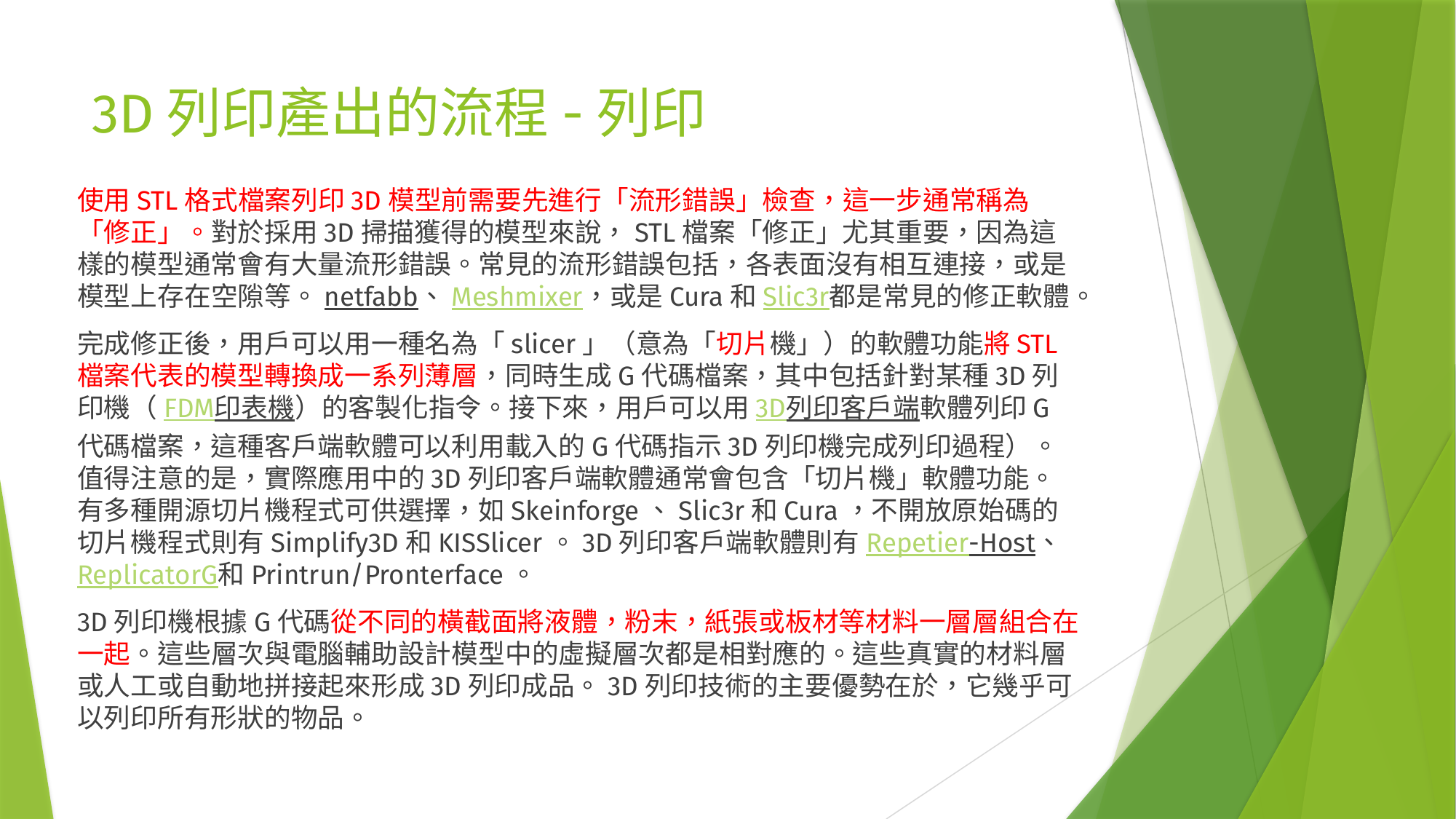

# 3D列印產出的流程-列印
使用STL格式檔案列印3D模型前需要先進行「流形錯誤」檢查，這一步通常稱為「修正」。對於採用3D掃描獲得的模型來說，STL檔案「修正」尤其重要，因為這樣的模型通常會有大量流形錯誤。常見的流形錯誤包括，各表面沒有相互連接，或是模型上存在空隙等。netfabb、Meshmixer，或是Cura和Slic3r都是常見的修正軟體。
完成修正後，用戶可以用一種名為「slicer」（意為「切片機」）的軟體功能將STL檔案代表的模型轉換成一系列薄層，同時生成G代碼檔案，其中包括針對某種3D列印機（FDM印表機）的客製化指令。接下來，用戶可以用3D列印客戶端軟體列印G代碼檔案，這種客戶端軟體可以利用載入的G代碼指示3D列印機完成列印過程）。值得注意的是，實際應用中的3D列印客戶端軟體通常會包含「切片機」軟體功能。有多種開源切片機程式可供選擇，如Skeinforge、Slic3r和Cura，不開放原始碼的切片機程式則有Simplify3D和KISSlicer。3D列印客戶端軟體則有Repetier-Host、ReplicatorG和Printrun/Pronterface。
3D列印機根據G代碼從不同的橫截面將液體，粉末，紙張或板材等材料一層層組合在一起。這些層次與電腦輔助設計模型中的虛擬層次都是相對應的。這些真實的材料層或人工或自動地拼接起來形成3D列印成品。3D列印技術的主要優勢在於，它幾乎可以列印所有形狀的物品。